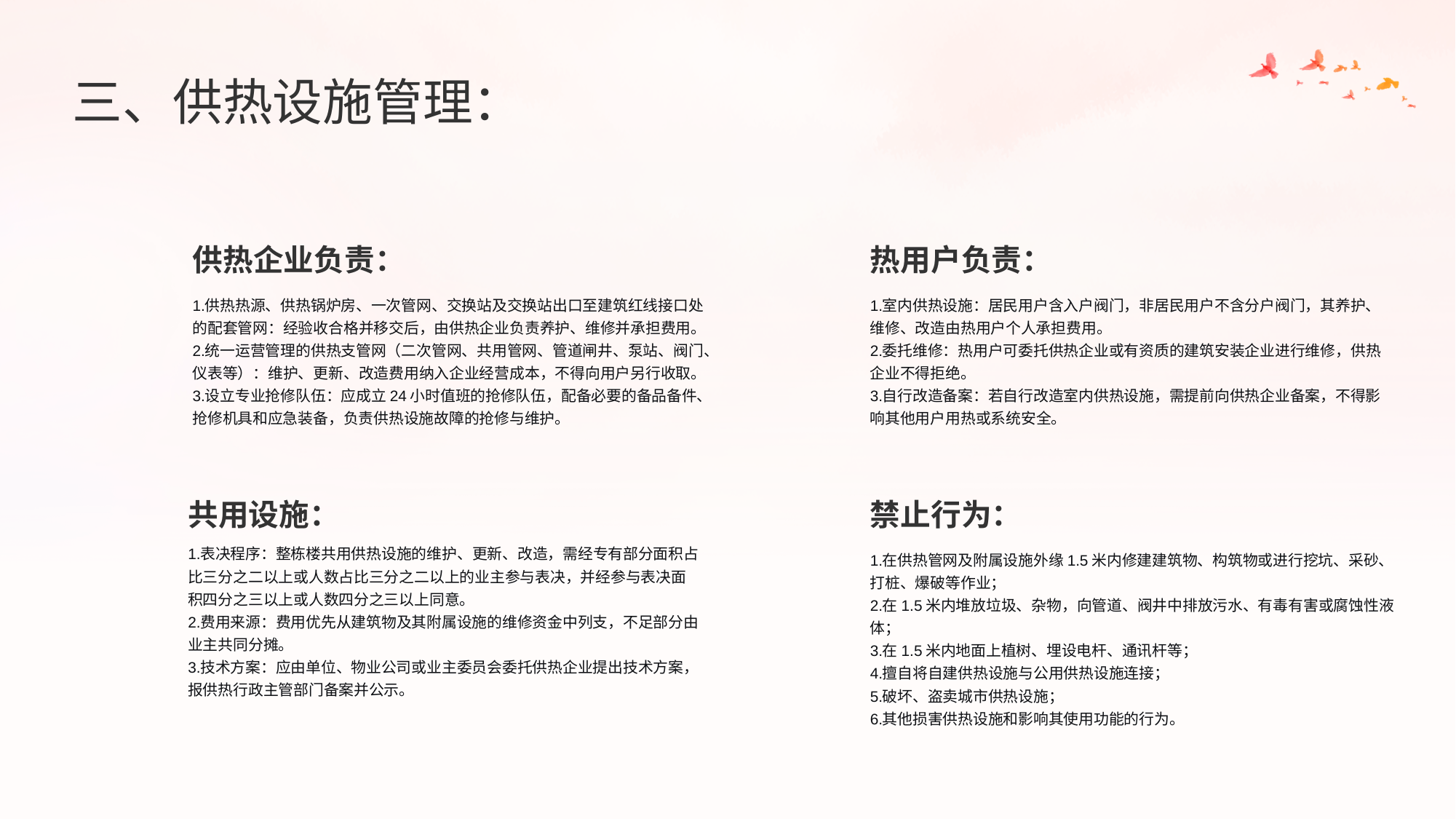

三、供热设施管理：

热用户负责：
供热企业负责：

供热热源、供热锅炉房、一次管网、交换站及交换站出口至建筑红线接口处的配套管网：经验收合格并移交后，由供热企业负责养护、维修并承担费用。
统一运营管理的供热支管网（二次管网、共用管网、管道闸井、泵站、阀门、仪表等）：维护、更新、改造费用纳入企业经营成本，不得向用户另行收取。
设立专业抢修队伍：应成立24小时值班的抢修队伍，配备必要的备品备件、抢修机具和应急装备，负责供热设施故障的抢修与维护。
室内供热设施：居民用户含入户阀门，非居民用户不含分户阀门，其养护、维修、改造由热用户个人承担费用。
委托维修：热用户可委托供热企业或有资质的建筑安装企业进行维修，供热企业不得拒绝。
自行改造备案：若自行改造室内供热设施，需提前向供热企业备案，不得影响其他用户用热或系统安全。

共用设施：

禁止行为：

表决程序：整栋楼共用供热设施的维护、更新、改造，需经专有部分面积占比三分之二以上或人数占比三分之二以上的业主参与表决，并经参与表决面积四分之三以上或人数四分之三以上同意。
费用来源：费用优先从建筑物及其附属设施的维修资金中列支，不足部分由业主共同分摊。
技术方案：应由单位、物业公司或业主委员会委托供热企业提出技术方案，报供热行政主管部门备案并公示。
在供热管网及附属设施外缘1.5米内修建建筑物、构筑物或进行挖坑、采砂、打桩、爆破等作业；
在1.5米内堆放垃圾、杂物，向管道、阀井中排放污水、有毒有害或腐蚀性液体；
在1.5米内地面上植树、埋设电杆、通讯杆等；
擅自将自建供热设施与公用供热设施连接；
破坏、盗卖城市供热设施；
其他损害供热设施和影响其使用功能的行为。